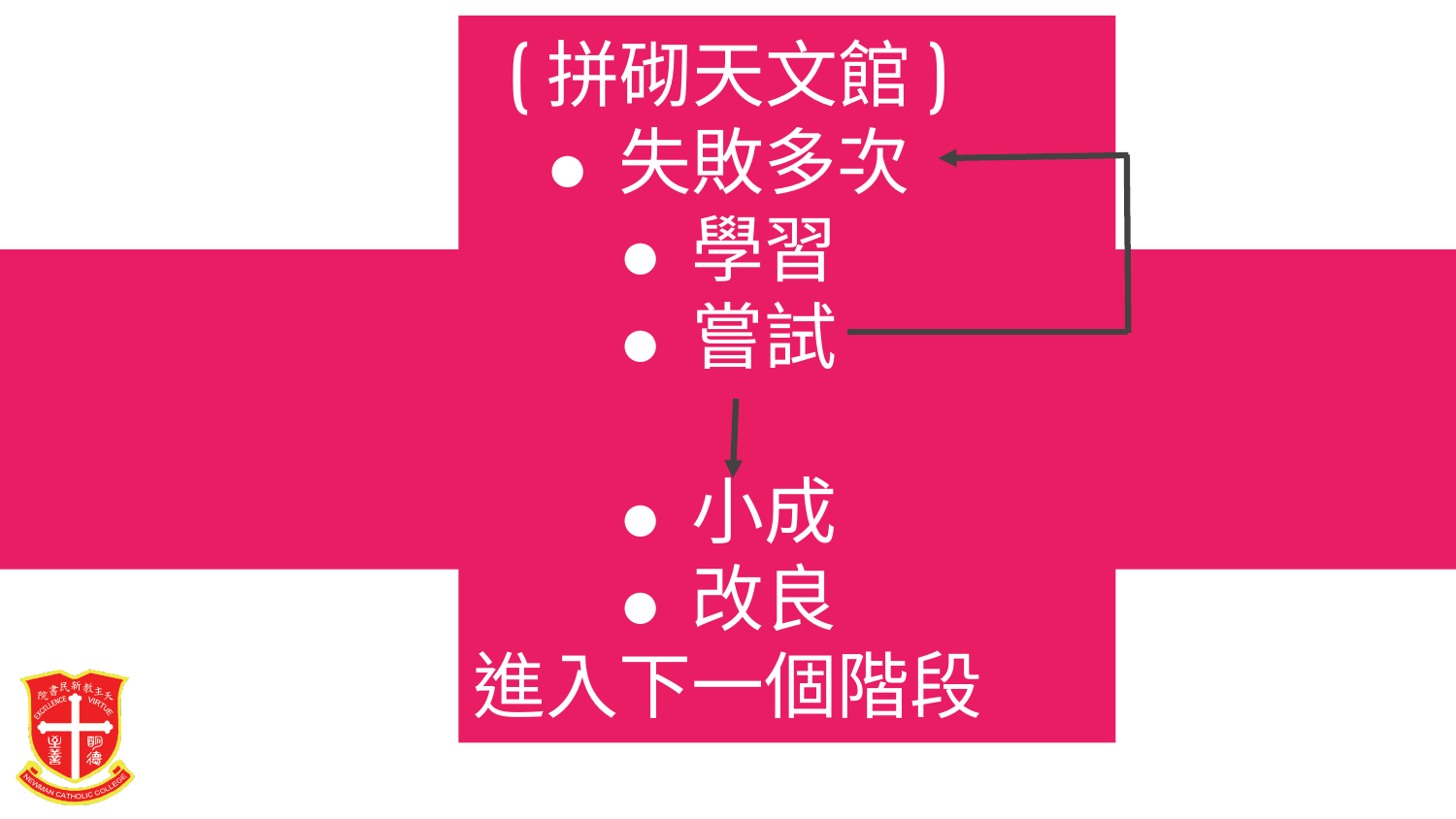

# (拼砌天文館)
失敗多次
學習
嘗試

小成
改良
進入下一個階段